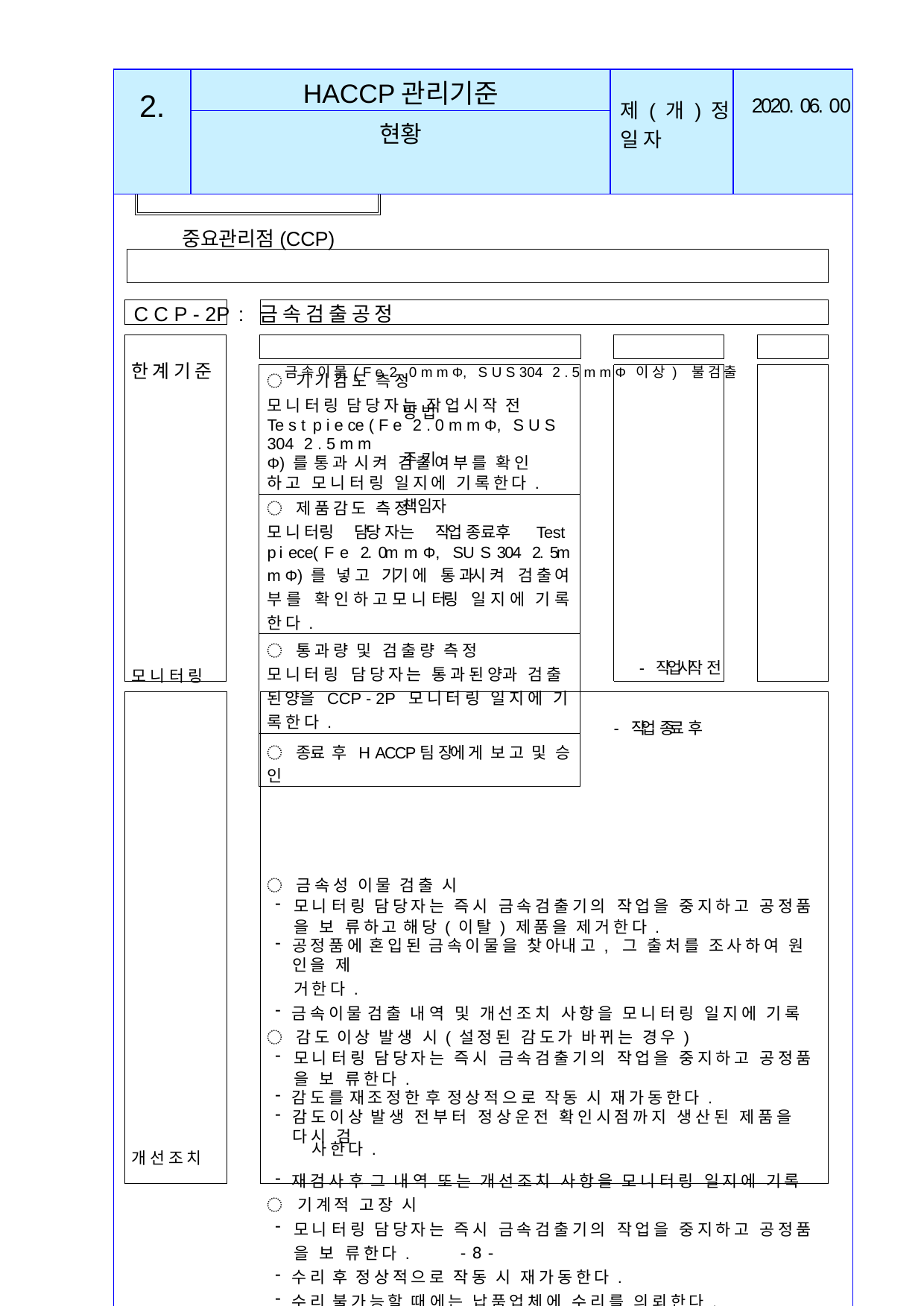

| 2. | HACCP관리기준 | 제 ( 개 ) 정 일 자 | 2020. 06. 00 |
| --- | --- | --- | --- |
|  | 현황 |  |  |
| 중요관리점(CCP) C C P - 2P : 금 속 검 출 공 정 한 계 기 준 금 속 이 물 ( F e 2 . 0 m m Φ, S U S 304 2 . 5 m m Φ 이 상 ) 불 검 출 방 법 주 기 책임자 모 니 터 링 - 작업시작 전 - 작업 종료 후 ◌ 금 속 성 이 물 검 출 시 모 니 터 링 담 당 자 는 즉 시 금 속 검 출 기 의 작 업 을 중 지 하 고 공 정 품 을 보 류 하 고 해 당 ( 이 탈 ) 제 품 을 제 거 한 다 . 공 정 품 에 혼 입 된 금 속 이 물 을 찾 아 내 고 , 그 출 처 를 조 사 하 여 원 인 을 제 거 한 다 . 금 속 이 물 검 출 내 역 및 개 선 조 치 사 항 을 모 니 터 링 일 지 에 기 록 ◌ 감 도 이 상 발 생 시 ( 설 정 된 감 도 가 바 뀌 는 경 우 ) 모 니 터 링 담 당 자 는 즉 시 금 속 검 출 기 의 작 업 을 중 지 하 고 공 정 품 을 보 류 한 다 . 감 도 를 재 조 정 한 후 정 상 적 으 로 작 동 시 재 가 동 한 다 . 감 도 이 상 발 생 전 부 터 정 상 운 전 확 인 시 점 까 지 생 산 된 제 품 을 다 시 검 개 선 조 치 사 한 다 . 재 검 사 후 그 내 역 또 는 개 선 조 치 사 항 을 모 니 터 링 일 지 에 기 록 ◌ 기 계 적 고 장 시 모 니 터 링 담 당 자 는 즉 시 금 속 검 출 기 의 작 업 을 중 지 하 고 공 정 품 을 보 류 한 다 . 수 리 후 정 상 적 으 로 작 동 시 재 가 동 한 다 . 수 리 불 가 능 할 때 에 는 납 품 업 체 에 수 리 를 의 뢰 한 다 . ☆ 금 속 검 출 기 의 고 장 으 로 정 상 운 전 확 인 이 후 에 생 산 된 제 품 과 금 속 검 출 기 미 통 과 제 품 에 대 해 서 는 전 량 검 사 대 기 품 표 시 ( 냉 동 보 관 ) 를 하 여 금 속 검 출 기 수 리 완 료 후 전 량 재 통 과 한 다 . ◌ 공 통 : 개 선 조 치 시 문 제 발 생 시 H AC C P 팀 장 에 게 보 고 후 조 치 하 며 , 개 선 조 치 후 모 니 터 링 일 지 에 기 록 후 H AC C P 팀 장 에 게 승 인 을 받 는 다 . |  |  |  |

| ◌ 기 기 감 도 측 정 모 니 터 링 담 당 자 는 작 업 시 작 전 Te s t p i e ce ( F e 2 . 0 m m Φ, S U S 304 2 . 5 m m Φ) 를 통 과 시 켜 검 출 여 부 를 확 인 하 고 모 니 터 링 일 지 에 기 록 한 다 . |
| --- |
| ◌ 제 품 감 도 측 정 모 니 터링 담당 자는 작업 종료후 Test p i ece( F e 2. 0m m Φ, SU S 304 2. 5m m Φ) 를 넣 고 기기 에 통 과시 켜 검 출 여 부 를 확 인 하 고 모 니 터링 일 지 에 기 록 한 다 . |
| ◌ 통 과 량 및 검 출 량 측 정 모 니 터 링 담 당 자 는 통 과 된 양과 검 출 된 양을 CCP - 2P 모 니 터 링 일 지 에 기 록 한 다 . |
| ◌ 종료 후 H ACCP팀 장에 게 보 고 및 승 인 |

- 8 -